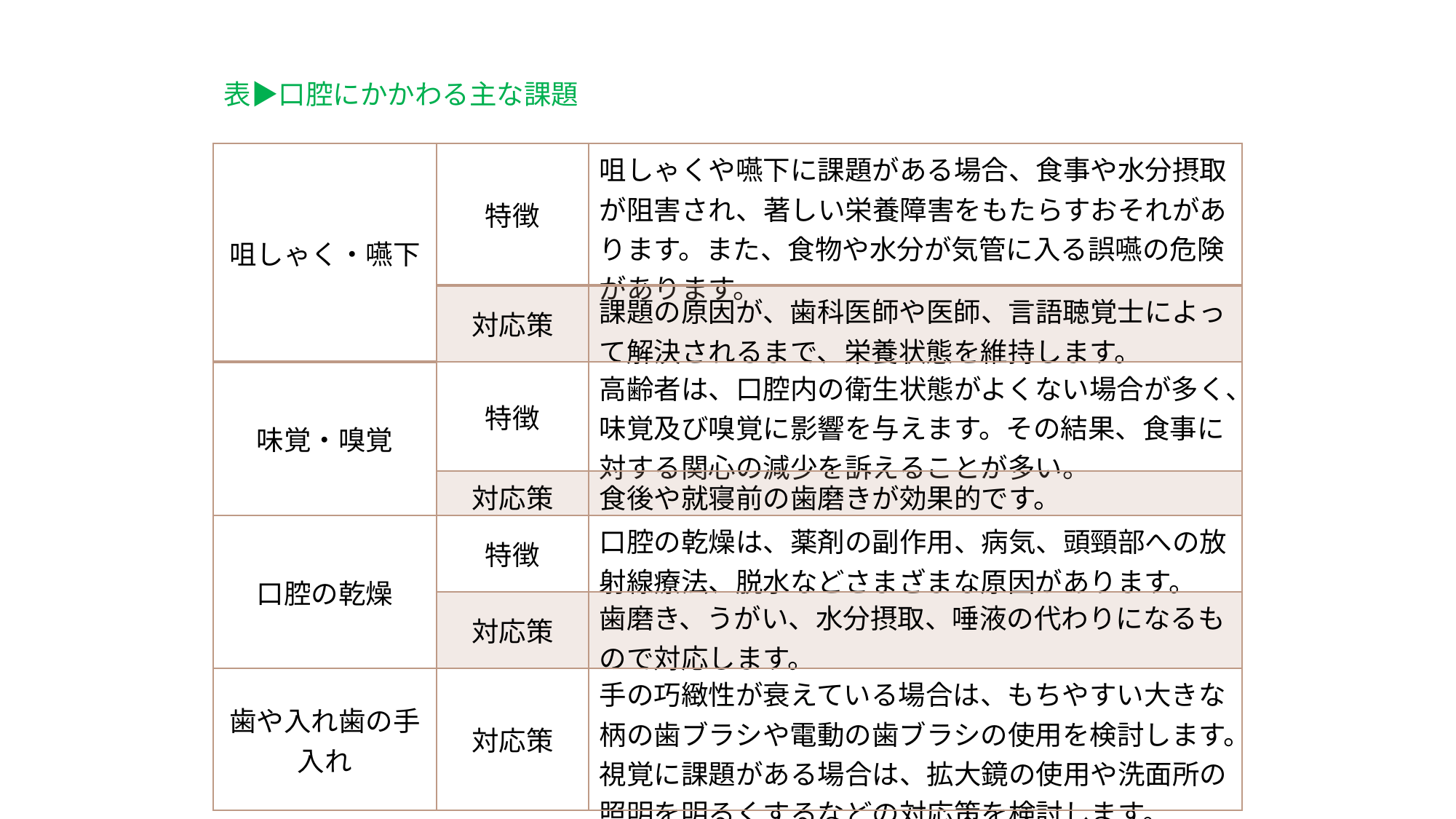

表▶口腔にかかわる主な課題
| 咀しゃく・嚥下 | 特徴 | 咀しゃくや嚥下に課題がある場合、食事や水分摂取が阻害され、著しい栄養障害をもたらすおそれがあります。また、食物や水分が気管に入る誤嚥の危険があります。 |
| --- | --- | --- |
|  | 対応策 | 課題の原因が、歯科医師や医師、言語聴覚士によって解決されるまで、栄養状態を維持します。 |
| 味覚・嗅覚 | 特徴 | 高齢者は、口腔内の衛生状態がよくない場合が多く、味覚及び嗅覚に影響を与えます。その結果、食事に対する関心の減少を訴えることが多い。 |
|  | 対応策 | 食後や就寝前の歯磨きが効果的です。 |
| 口腔の乾燥 | 特徴 | 口腔の乾燥は、薬剤の副作用、病気、頭頸部への放射線療法、脱水などさまざまな原因があります。 |
|  | 対応策 | 歯磨き、うがい、水分摂取、唾液の代わりになるもので対応します。 |
| 歯や入れ歯の手入れ | 対応策 | 手の巧緻性が衰えている場合は、もちやすい大きな柄の歯ブラシや電動の歯ブラシの使用を検討します。 視覚に課題がある場合は、拡大鏡の使用や洗面所の照明を明るくするなどの対応策を検討します。 |